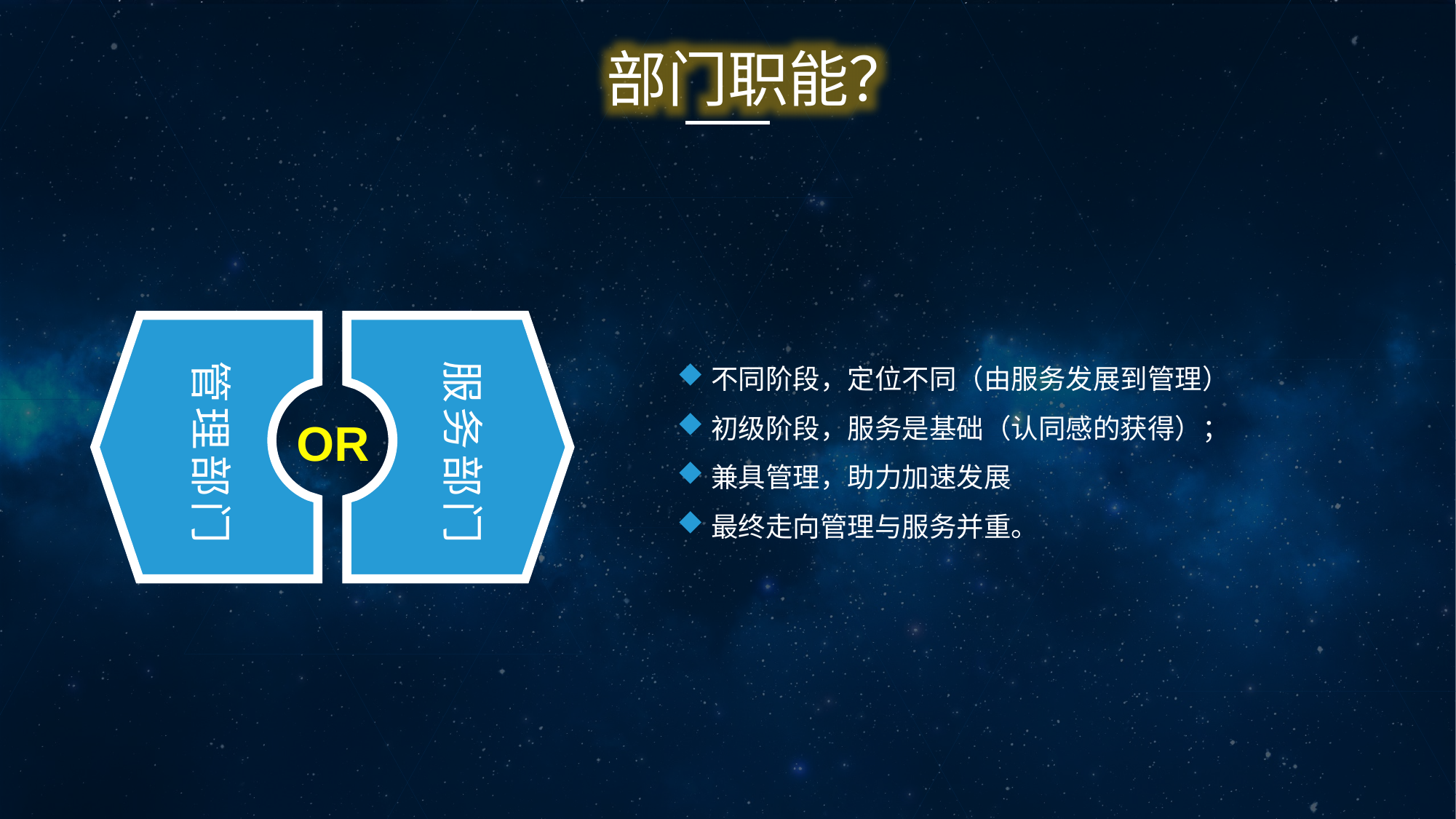

部门职能？

管理部门
服务部门
OR
不同阶段，定位不同（由服务发展到管理）
初级阶段，服务是基础（认同感的获得）；
兼具管理，助力加速发展
最终走向管理与服务并重。